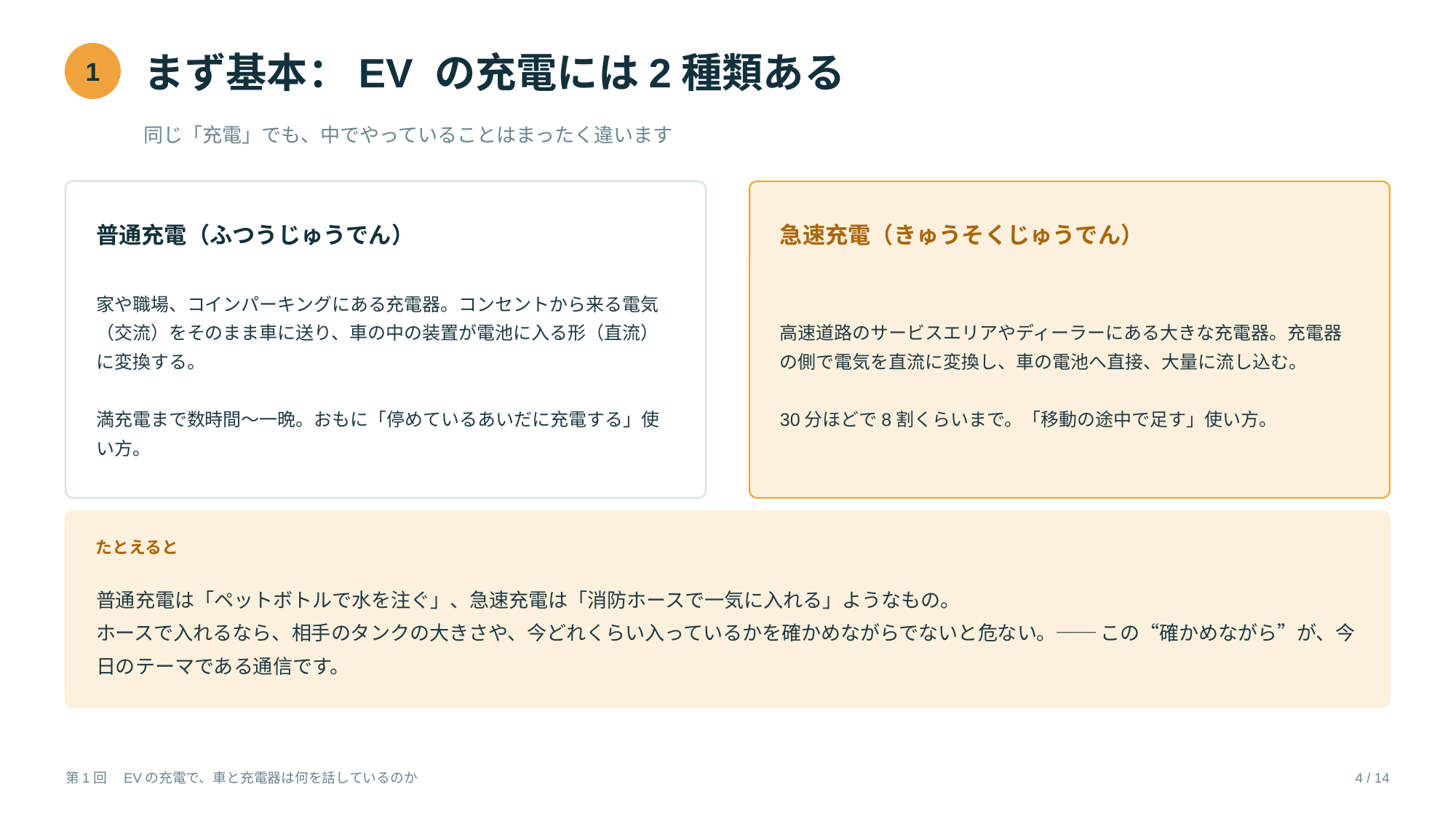

まず基本：EV の充電には2種類ある

1
同じ「充電」でも、中でやっていることはまったく違います

普通充電（ふつうじゅうでん）
急速充電（きゅうそくじゅうでん）
家や職場、コインパーキングにある充電器。コンセントから来る電気（交流）をそのまま車に送り、車の中の装置が電池に入る形（直流）に変換する。

満充電まで数時間〜一晩。おもに「停めているあいだに充電する」使い方。
高速道路のサービスエリアやディーラーにある大きな充電器。充電器の側で電気を直流に変換し、車の電池へ直接、大量に流し込む。

30分ほどで8割くらいまで。「移動の途中で足す」使い方。

たとえると
普通充電は「ペットボトルで水を注ぐ」、急速充電は「消防ホースで一気に入れる」ようなもの。
ホースで入れるなら、相手のタンクの大きさや、今どれくらい入っているかを確かめながらでないと危ない。── この“確かめながら”が、今日のテーマである通信です。
第1回　EVの充電で、車と充電器は何を話しているのか
4 / 14